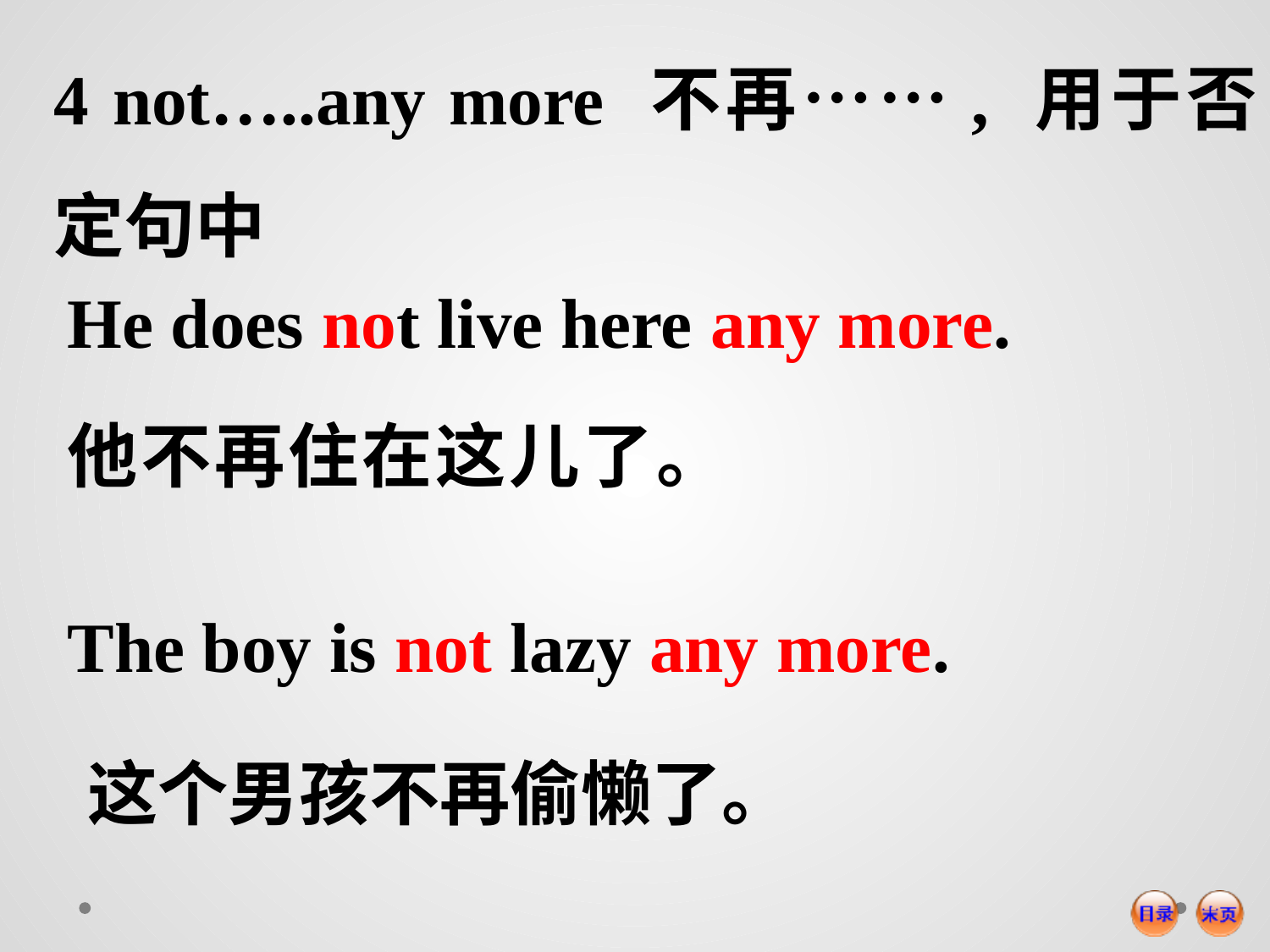

4 not…..any more 不再……, 用于否定句中
He does not live here any more.

The boy is not lazy any more.

他不再住在这儿了。

这个男孩不再偷懒了。